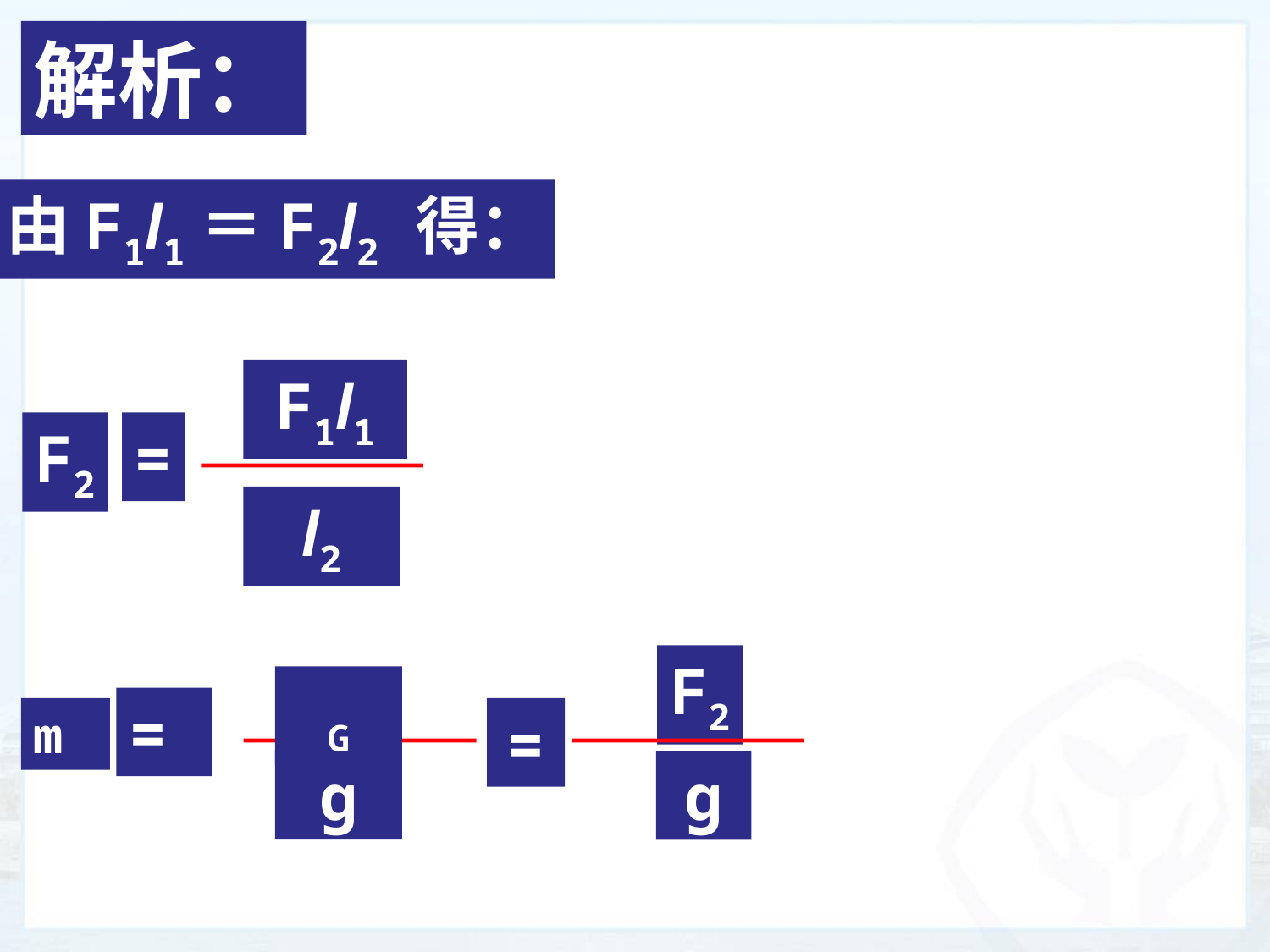

解析：
由F1l1＝F2l2 得：
F1l1
F2
=

l2
F2
=
m

g
G
=

g